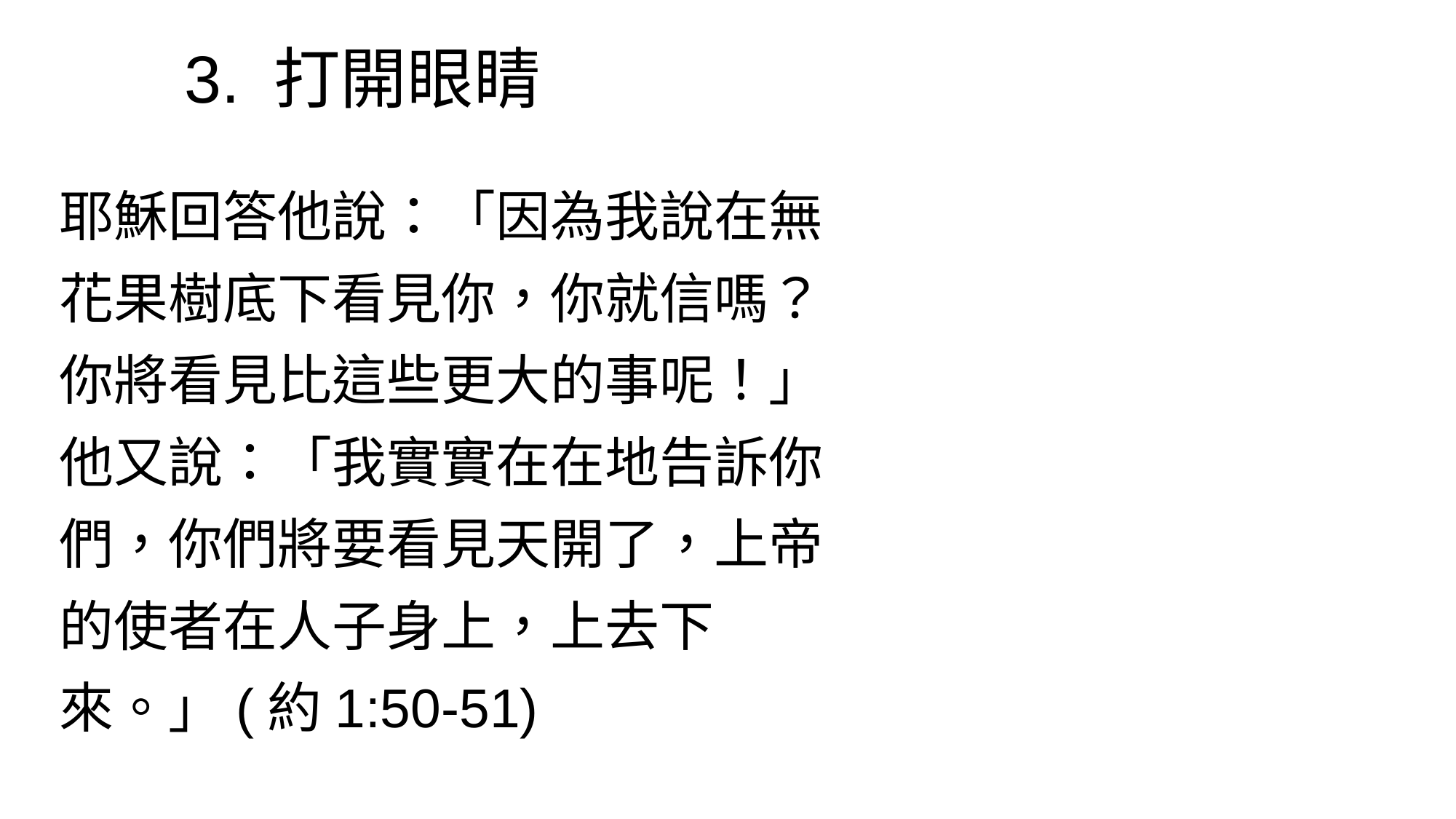

打開眼睛
耶穌回答他說：「因為我說在無花果樹底下看見你，你就信嗎？你將看見比這些更大的事呢！」他又說：「我實實在在地告訴你們，你們將要看見天開了，上帝的使者在人子身上，上去下來。」(約1:50-51)